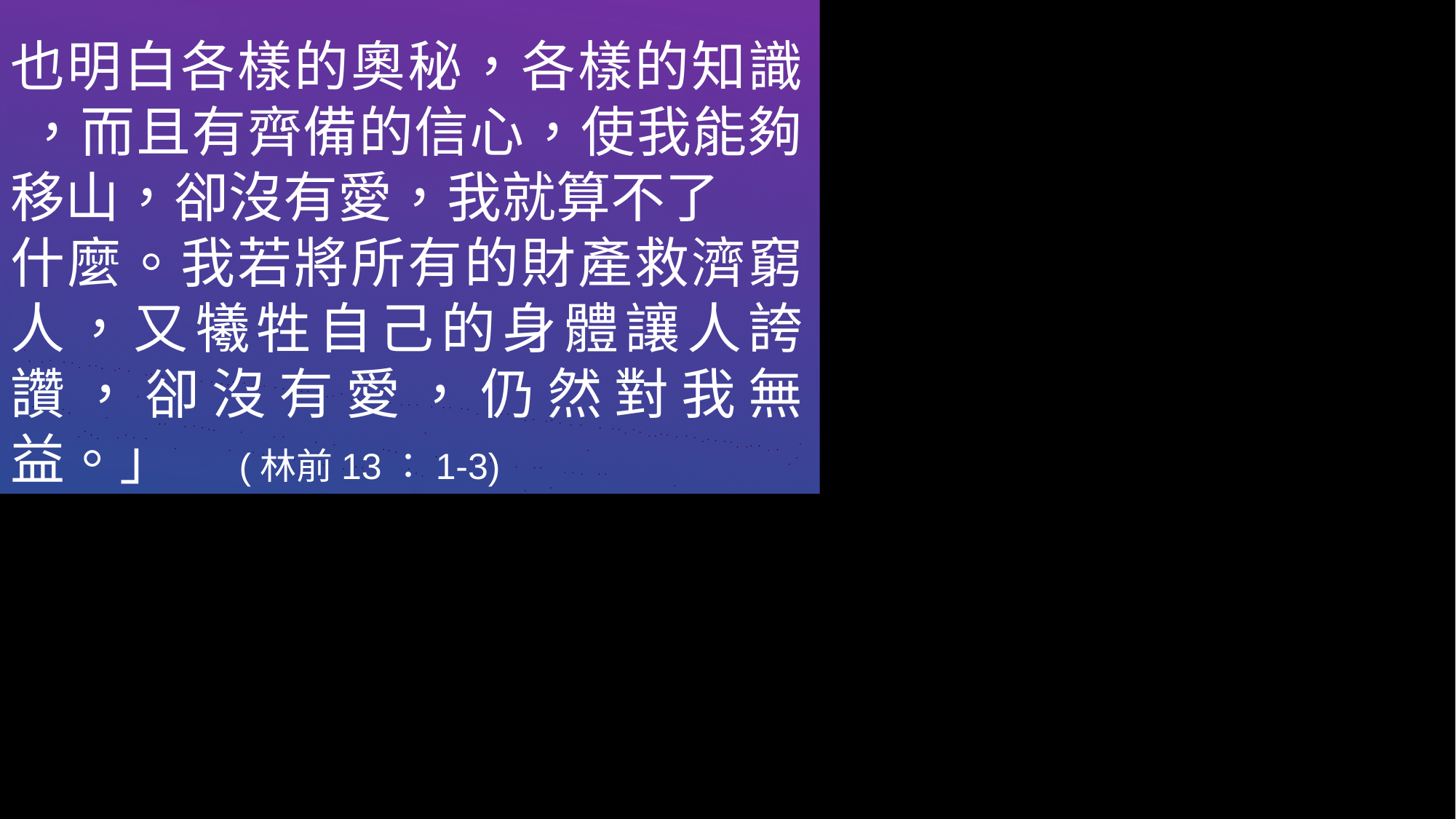

也明白各樣的奧秘，各樣的知識 ，而且有齊備的信心，使我能夠移山，卻沒有愛，我就算不了
什麼。我若將所有的財產救濟窮人，又犧牲自己的身體讓人誇讚，卻沒有愛，仍然對我無益。」      (林前13：1-3)